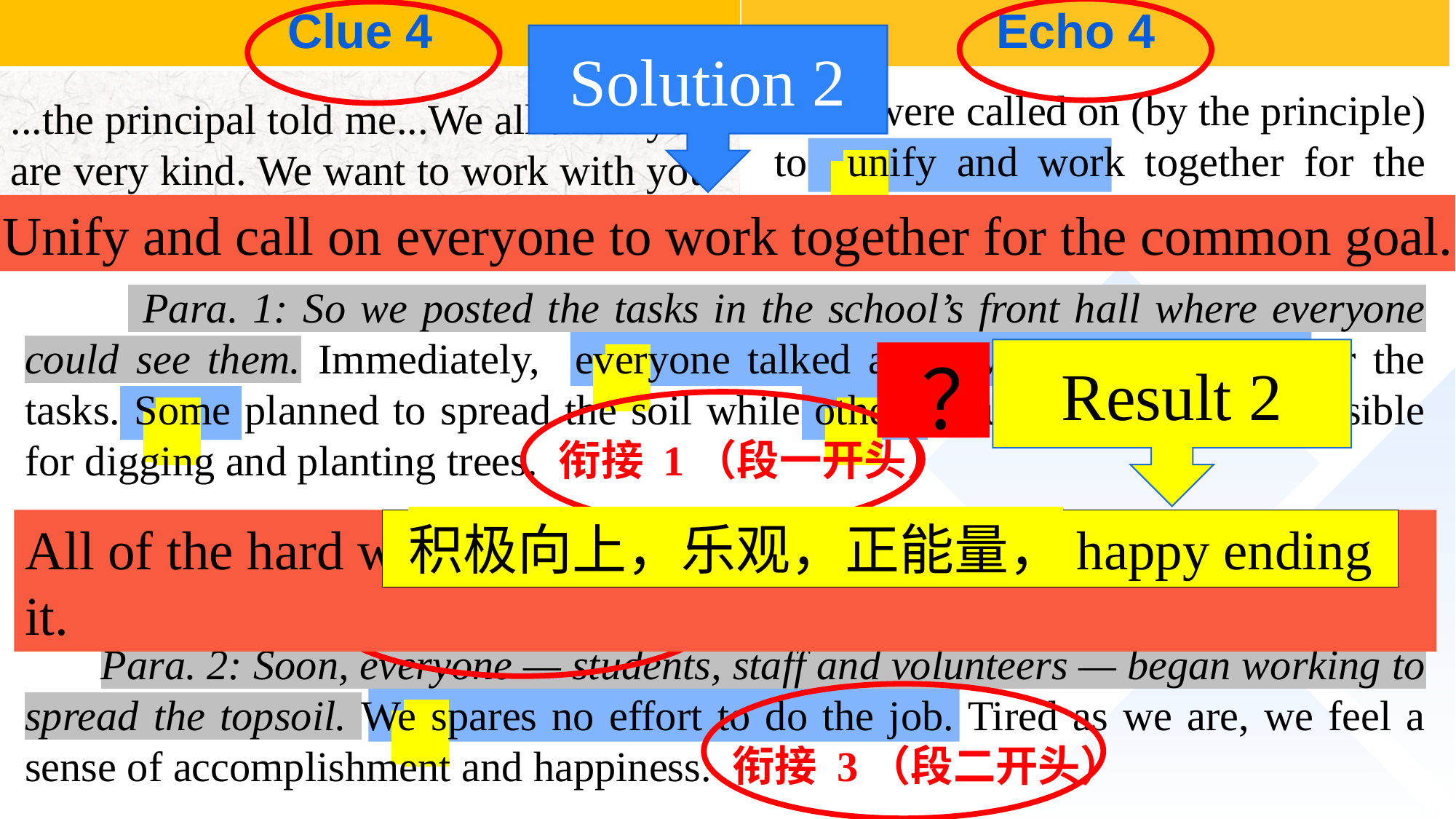

| Clue 4 | Echo 4 |
| --- | --- |
|  |  |

Solution 2
     We were called on (by the principle)  to  unify and work together for the common goal.
...the principal told me...We all think you are very kind. We want to work with you to transform our school’s front yard.”

Unify and call on everyone to work together for the common goal.
        Para. 1: So we posted the tasks in the school’s front hall where everyone could see them. Immediately,  everyone talked about what they can do for the tasks. Some planned to spread the soil while others would like to be responsible for digging and planting trees. 衔接 1（段一开头）

...After unloading the topsoil, we were called on to unify and work together for the common goal. 衔接 2（段一结尾）
       Para. 2: Soon, everyone — students, staff and volunteers — began working to spread the topsoil. We spares no effort to do the job. Tired as we are, we feel a sense of accomplishment and happiness. 衔接 3（段二开头）

Result 2
 ？

All of the hard work and sacrifice paying off, we finally made it.
积极向上，乐观，正能量，happy ending